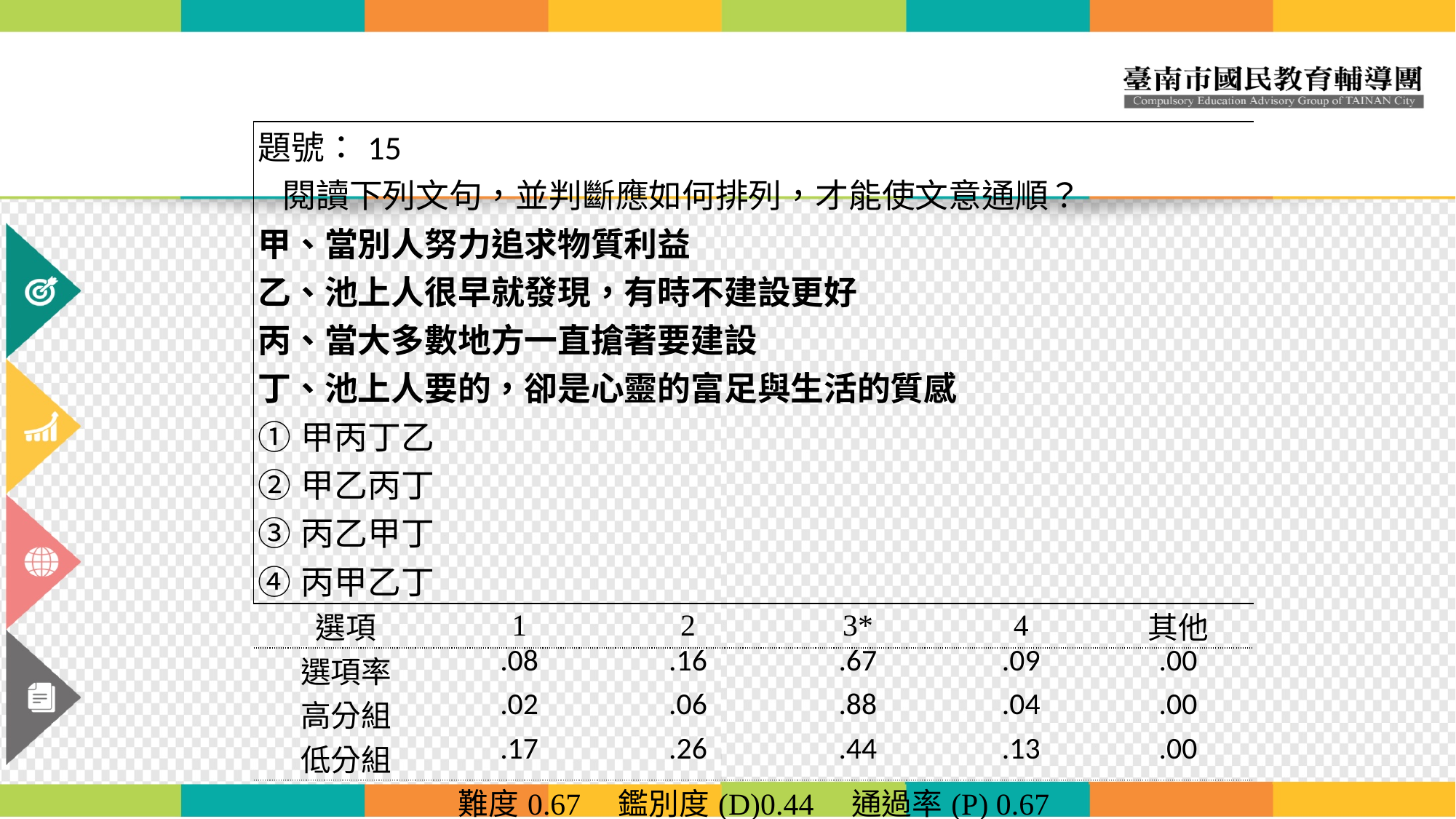

| 題號：15 閱讀下列文句，並判斷應如何排列，才能使文意通順？ 甲、當別人努力追求物質利益 乙、池上人很早就發現，有時不建設更好 丙、當大多數地方一直搶著要建設 丁、池上人要的，卻是心靈的富足與生活的質感 ①甲丙丁乙 ②甲乙丙丁 ③丙乙甲丁 ④丙甲乙丁 |  |  |  |  |  |
| --- | --- | --- | --- | --- | --- |
| 選項 | 1 | 2 | 3\* | 4 | 其他 |
| 選項率 | .08 | .16 | .67 | .09 | .00 |
| 高分組 | .02 | .06 | .88 | .04 | .00 |
| 低分組 | .17 | .26 | .44 | .13 | .00 |
| 難度0.67 鑑別度(D)0.44 通過率(P) 0.67 |  |  |  |  |  |
| 鑑別度D≥0.3 （優） 0.1～0.3（略低） ≤0.1（差） 通過率P≥0.8（易） 0.4～0.8（適中） ≤0.4（難） |  |  |  |  |  |